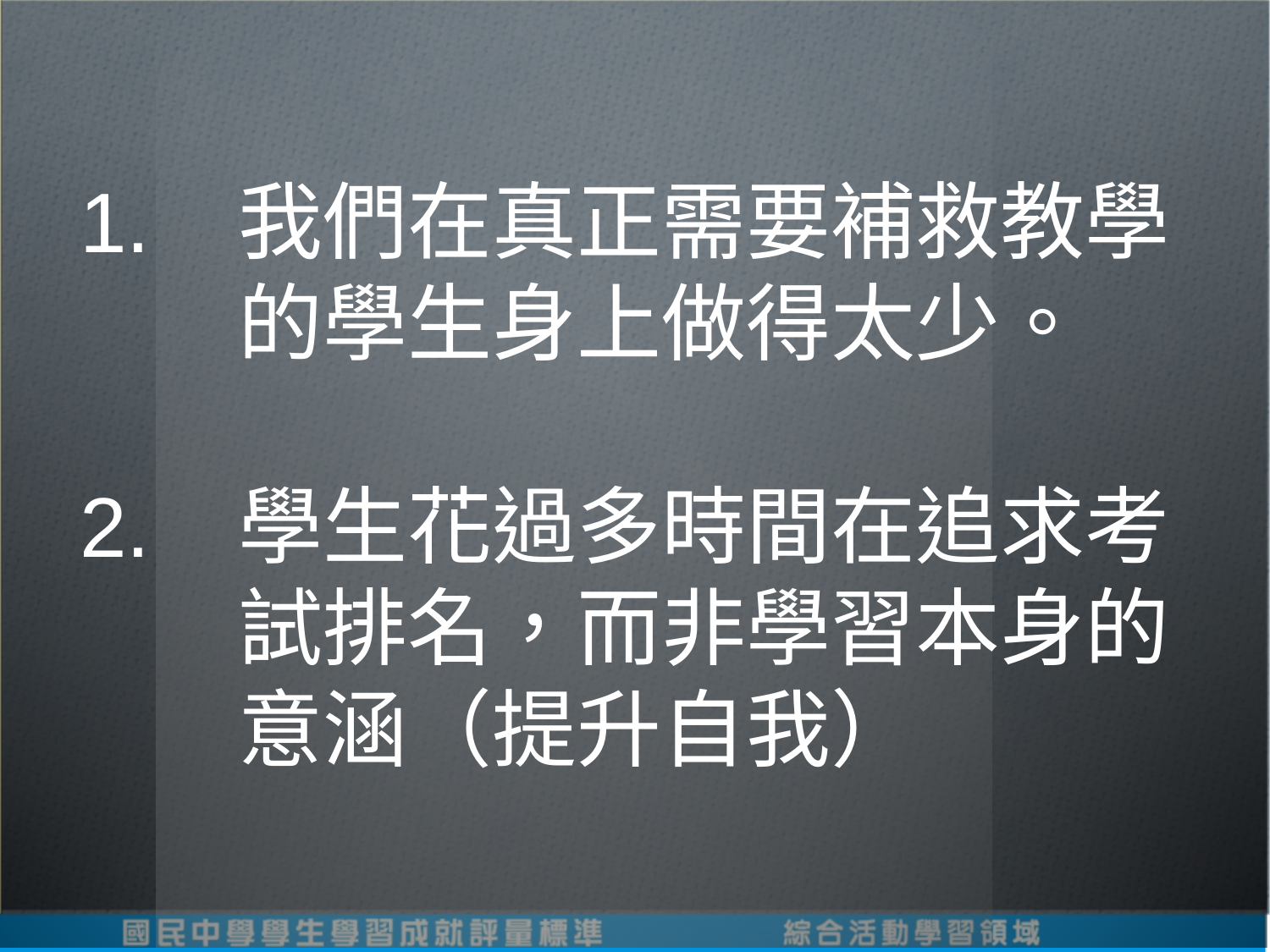

我們在真正需要補救教學的學生身上做得太少。

學生花過多時間在追求考試排名，而非學習本身的意涵（提升自我）